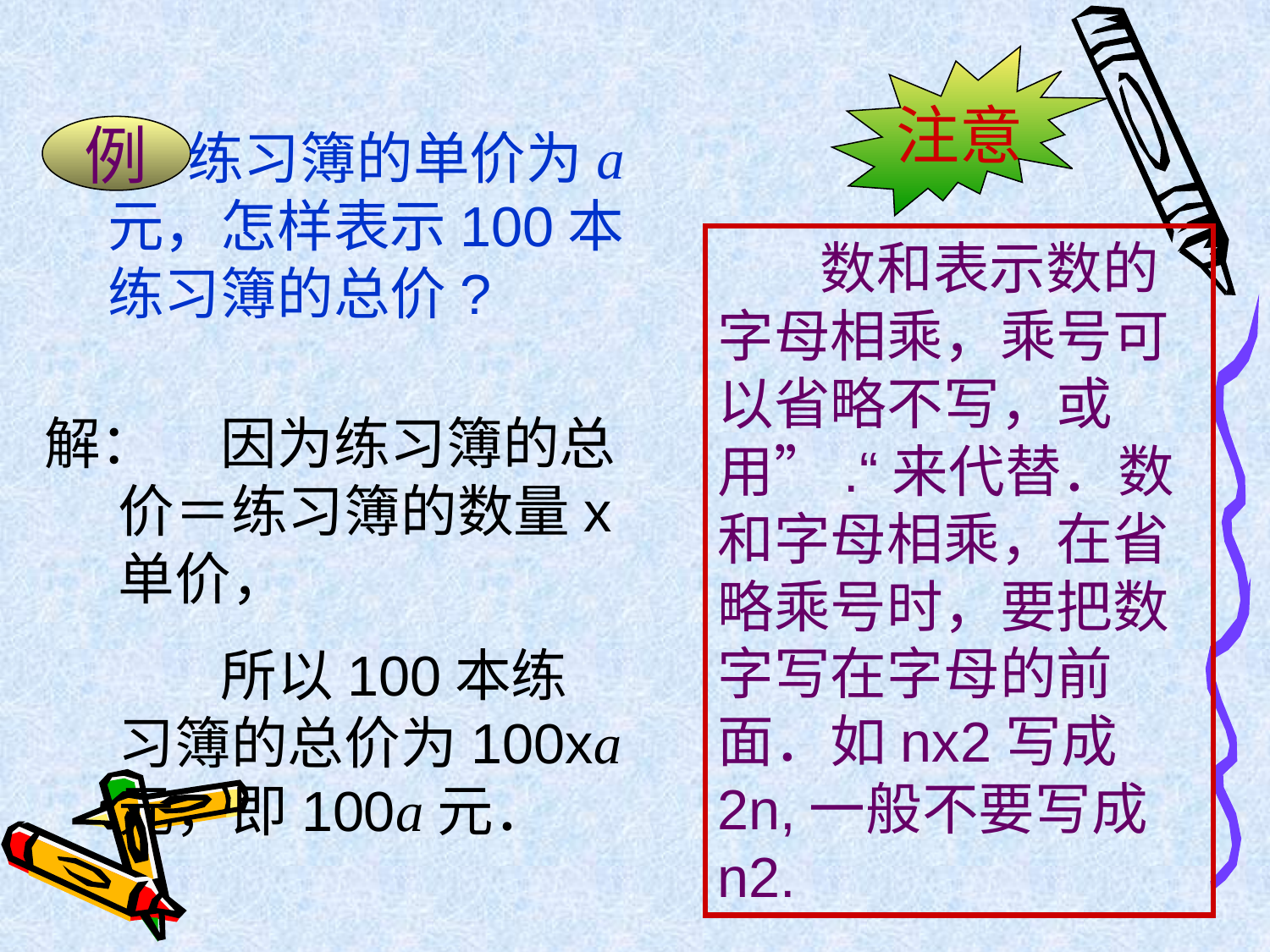

注意
       数和表示数的字母相乘，乘号可以省略不写，或用”.“来代替．数和字母相乘，在省略乘号时，要把数字写在字母的前面．如nx2写成2n,一般不要写成n2.
例
          练习簿的单价为a元，怎样表示100本练习簿的总价?
解：
       因为练习簿的总价＝练习簿的数量x单价，
       所以100本练习簿的总价为100xa元，即100a元．